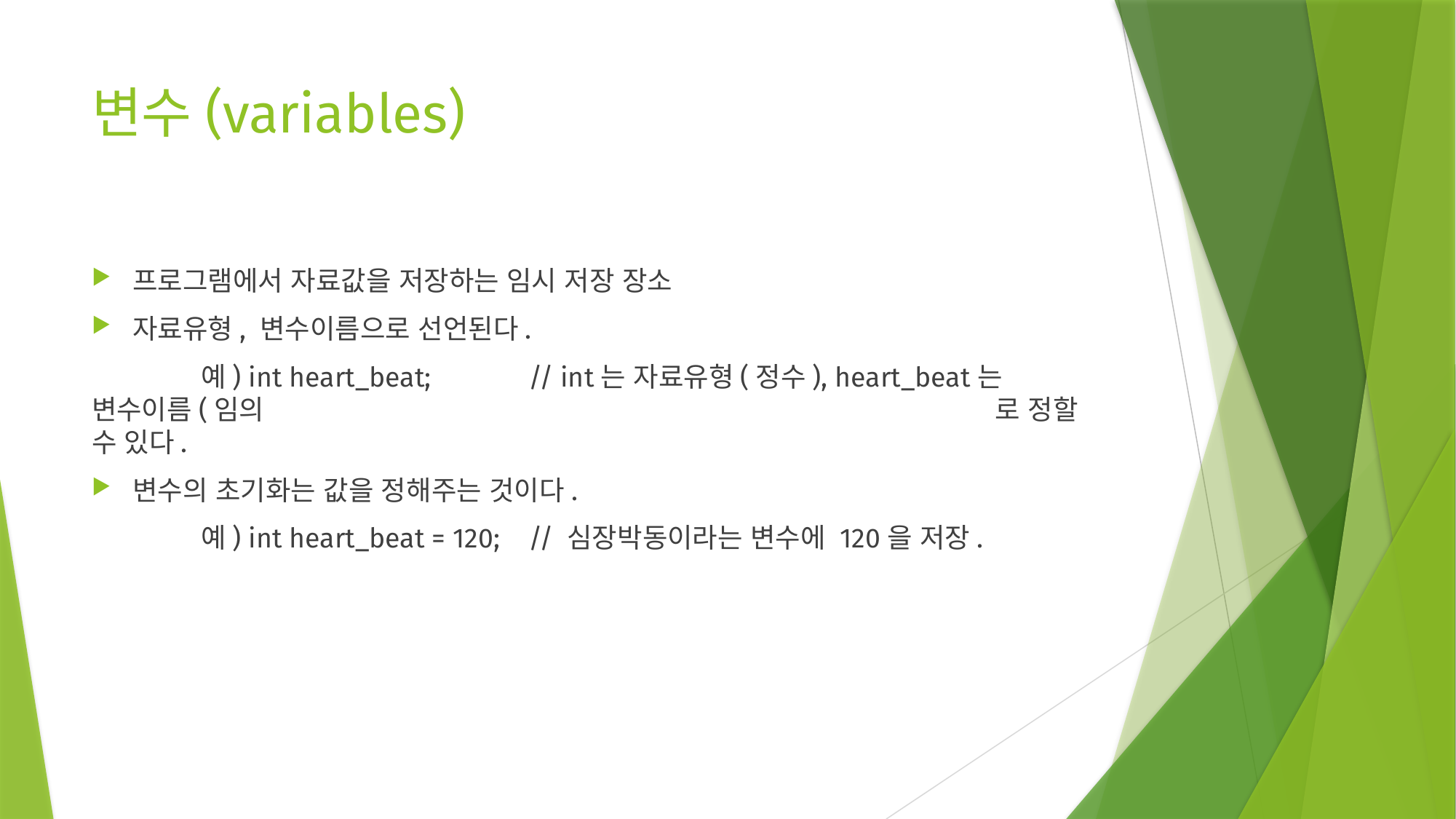

# 변수(variables)
프로그램에서 자료값을 저장하는 임시 저장 장소
자료유형, 변수이름으로 선언된다.
	예) int heart_beat;	// int는 자료유형(정수), heart_beat는 변수이름(임의							    로 정할 수 있다.
변수의 초기화는 값을 정해주는 것이다.
	예) int heart_beat = 120;	// 심장박동이라는 변수에 120을 저장.